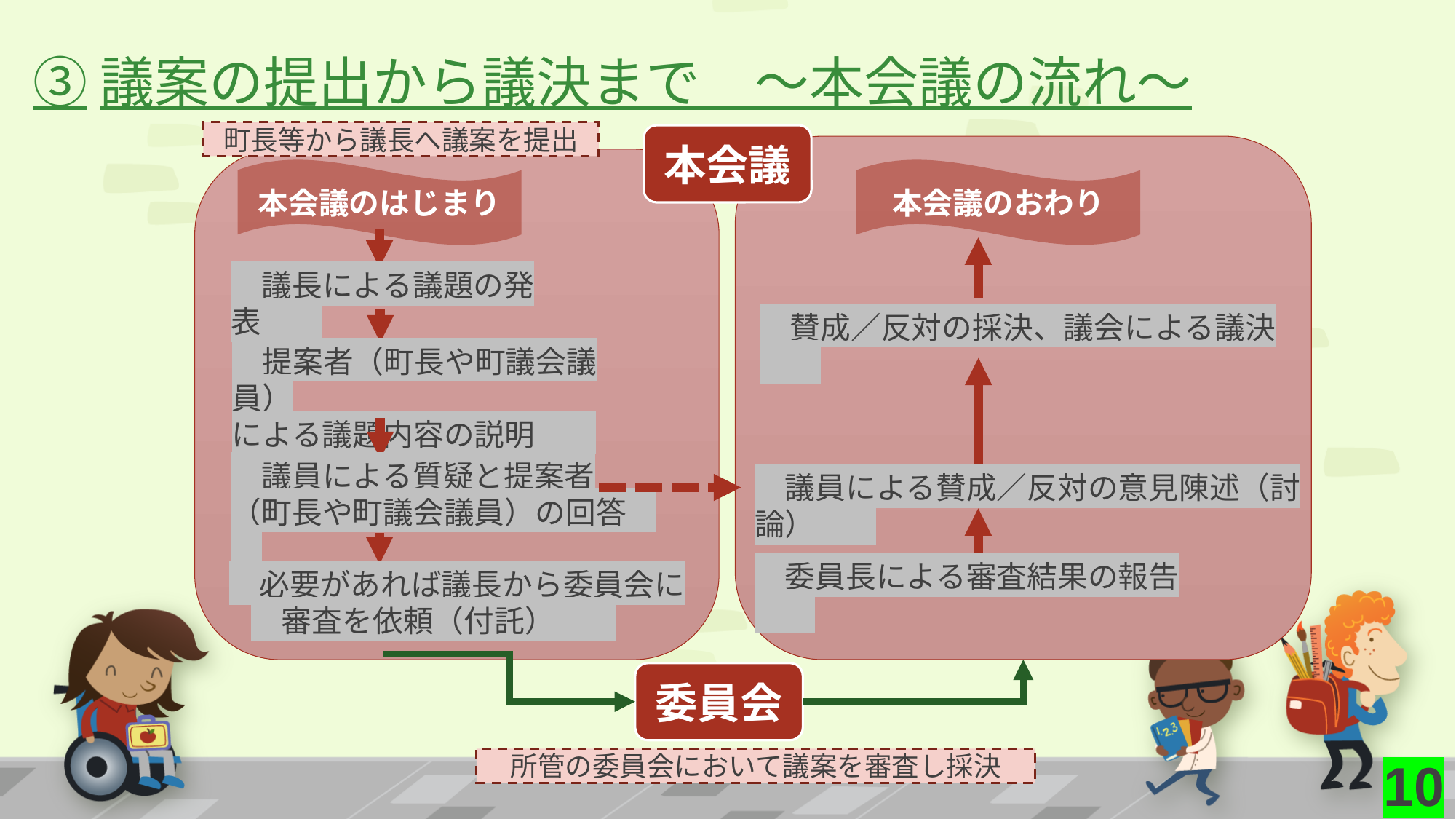

③議案の提出から議決まで　～本会議の流れ～
町長等から議長へ議案を提出
本会議

本会議のはじまり
本会議のおわり
　議長による議題の発表
　賛成／反対の採決、議会による議決
　提案者（町長や町議会議員）
による議題内容の説明
　議員による質疑と提案者
（町長や町議会議員）の回答
　議員による賛成／反対の意見陳述（討論）
　委員長による審査結果の報告
　必要があれば議長から委員会に
　 　審査を依頼（付託）
委員会
所管の委員会において議案を審査し採決
10